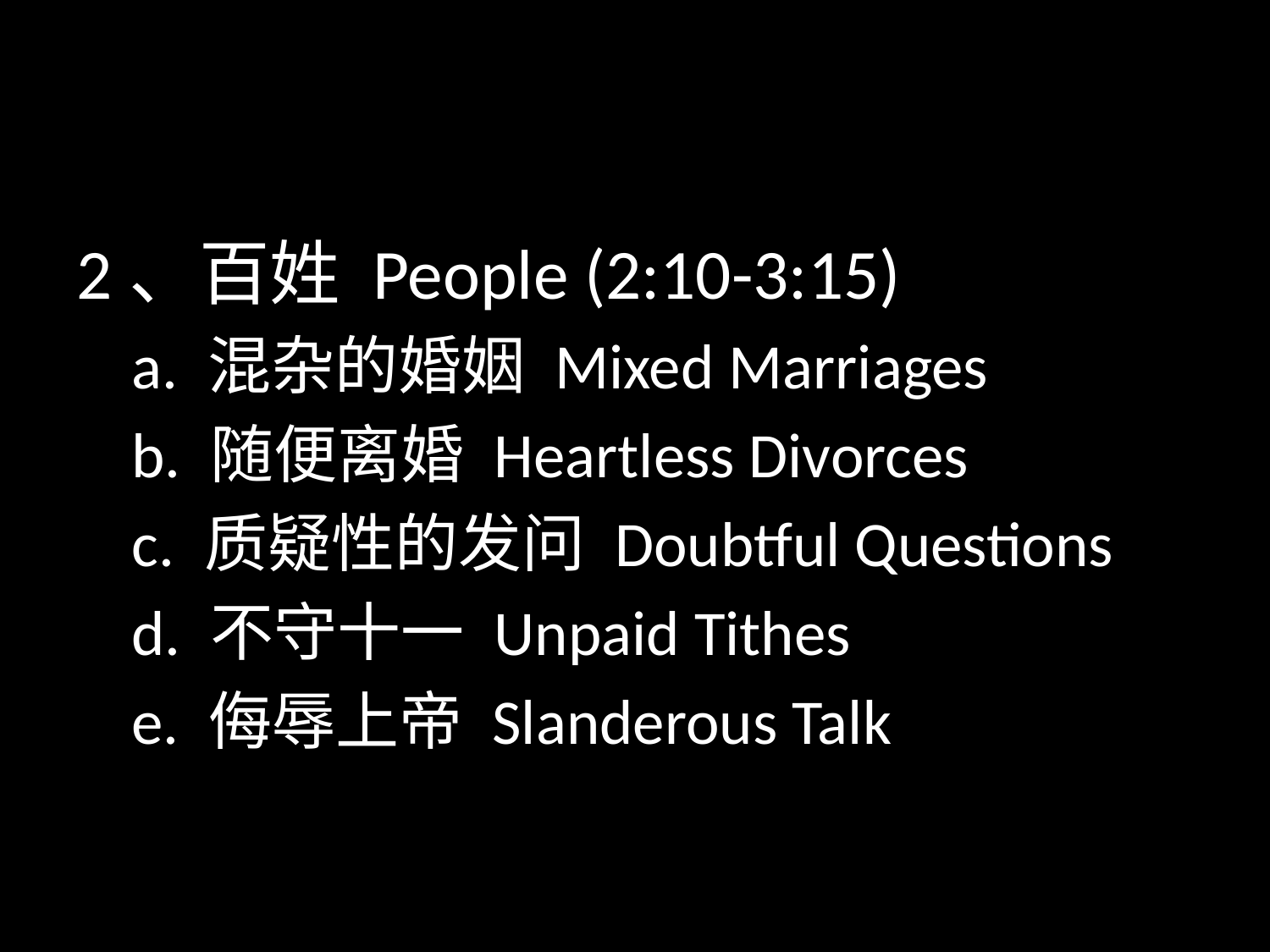

#
2、百姓 People (2:10-3:15)
a. 混杂的婚姻 Mixed Marriages
b. 随便离婚 Heartless Divorces
c. 质疑性的发问 Doubtful Questions
d. 不守十一 Unpaid Tithes
e. 侮辱上帝 Slanderous Talk